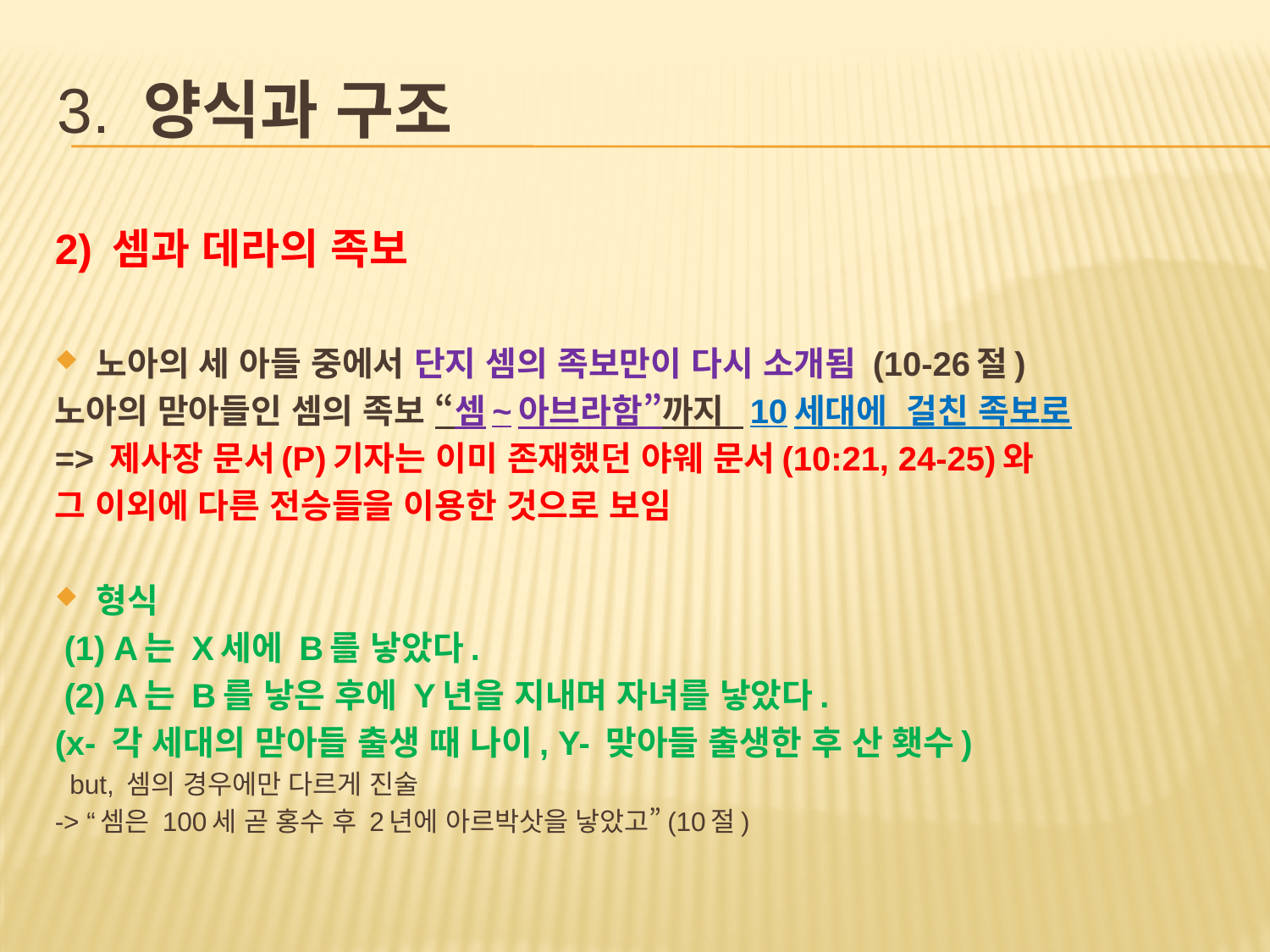

# 3. 양식과 구조
2) 셈과 데라의 족보

노아의 세 아들 중에서 단지 셈의 족보만이 다시 소개됨 (10-26절)
노아의 맏아들인 셈의 족보 “셈~아브라함”까지  10세대에  걸친 족보로
=> 제사장 문서(P)기자는 이미 존재했던 야웨 문서(10:21, 24-25)와
그 이외에 다른 전승들을 이용한 것으로 보임

형식
 (1) A는 X세에 B를 낳았다.
 (2) A는 B를 낳은 후에 Y년을 지내며 자녀를 낳았다.
(x- 각 세대의 맏아들 출생 때 나이, Y- 맞아들 출생한 후 산 횃수)
  but, 셈의 경우에만 다르게 진술
-> “셈은 100세 곧 홍수 후 2년에 아르박삿을 낳았고”(10절)